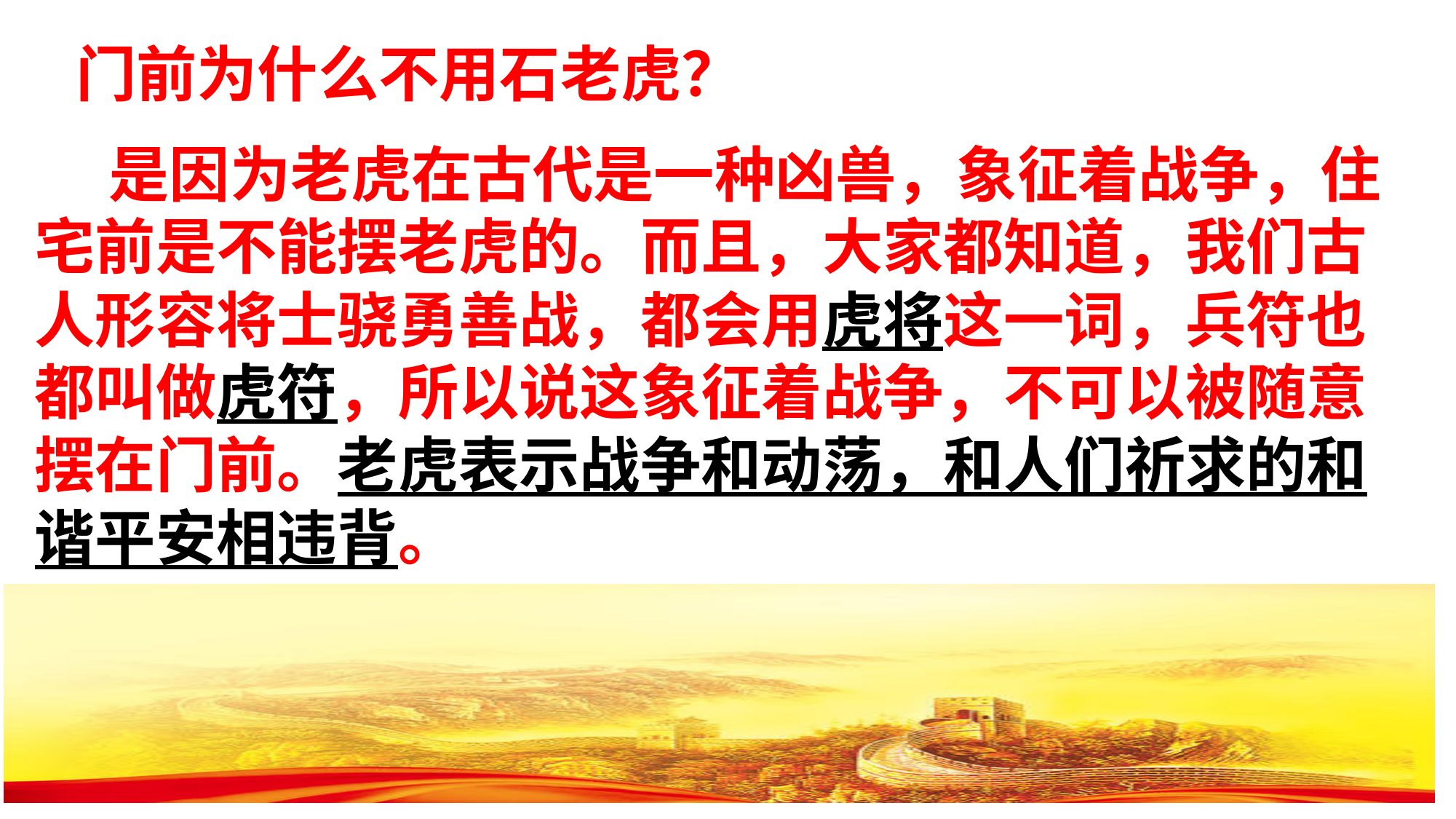

门前为什么不用石老虎？
   是因为老虎在古代是一种凶兽，象征着战争，住宅前是不能摆老虎的。而且，大家都知道，我们古人形容将士骁勇善战，都会用虎将这一词，兵符也都叫做虎符，所以说这象征着战争，不可以被随意摆在门前。老虎表示战争和动荡，和人们祈求的和谐平安相违背。